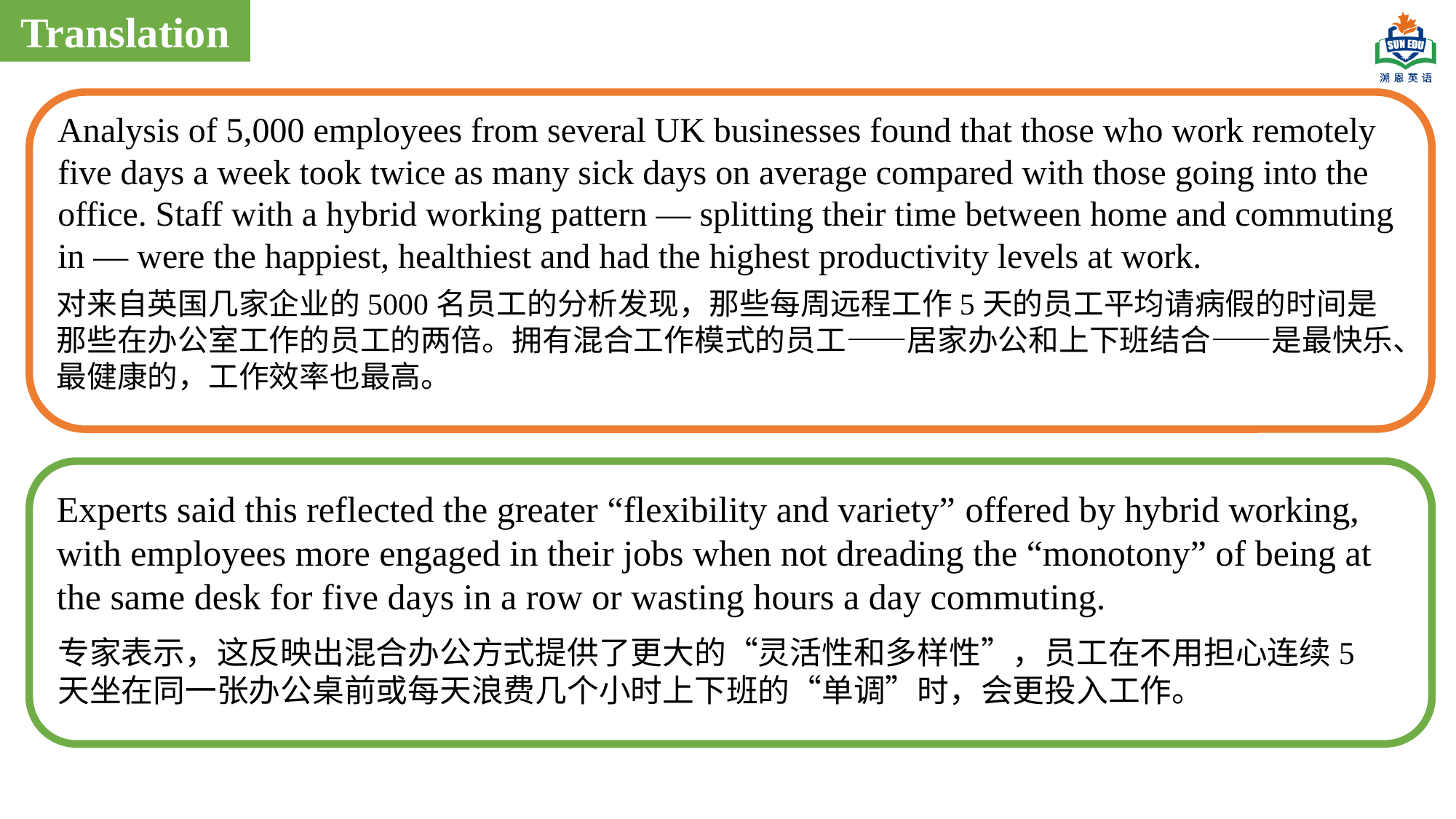

Translation

Analysis of 5,000 employees from several UK businesses found that those who work remotely five days a week took twice as many sick days on average compared with those going into the office. Staff with a hybrid working pattern — splitting their time between home and commuting in — were the happiest, healthiest and had the highest productivity levels at work.
对来自英国几家企业的5000名员工的分析发现，那些每周远程工作5天的员工平均请病假的时间是那些在办公室工作的员工的两倍。拥有混合工作模式的员工——居家办公和上下班结合——是最快乐、最健康的，工作效率也最高。

Experts said this reflected the greater “flexibility and variety” offered by hybrid working, with employees more engaged in their jobs when not dreading the “monotony” of being at the same desk for five days in a row or wasting hours a day commuting.
专家表示，这反映出混合办公方式提供了更大的“灵活性和多样性”，员工在不用担心连续5天坐在同一张办公桌前或每天浪费几个小时上下班的“单调”时，会更投入工作。